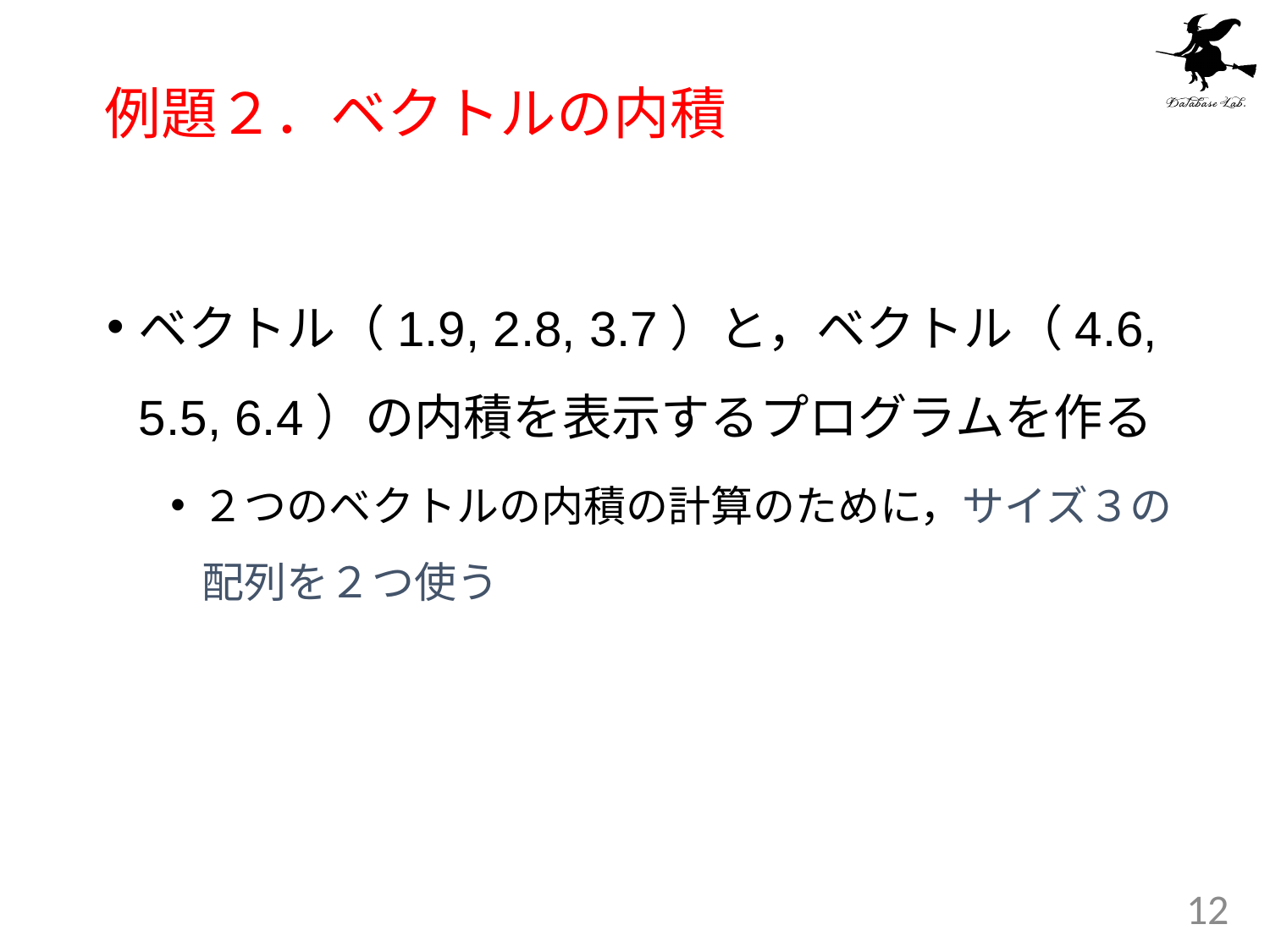

# 例題２．ベクトルの内積
ベクトル（1.9, 2.8, 3.7）と，ベクトル（4.6, 5.5, 6.4）の内積を表示するプログラムを作る
２つのベクトルの内積の計算のために，サイズ３の配列を２つ使う
12